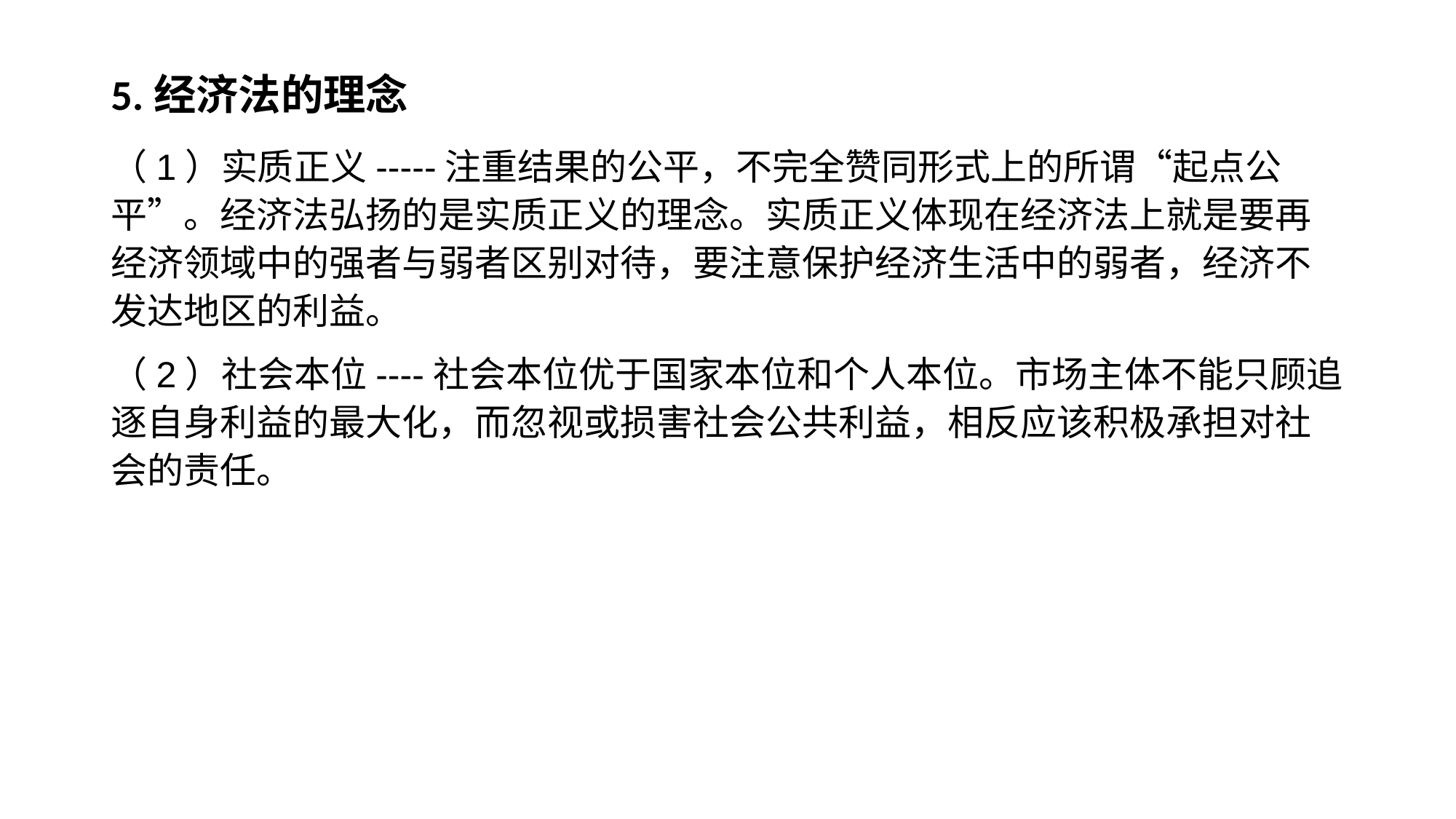

# 5.经济法的理念
（1）实质正义-----注重结果的公平，不完全赞同形式上的所谓“起点公平”。经济法弘扬的是实质正义的理念。实质正义体现在经济法上就是要再经济领域中的强者与弱者区别对待，要注意保护经济生活中的弱者，经济不发达地区的利益。
（2）社会本位----社会本位优于国家本位和个人本位。市场主体不能只顾追逐自身利益的最大化，而忽视或损害社会公共利益，相反应该积极承担对社会的责任。